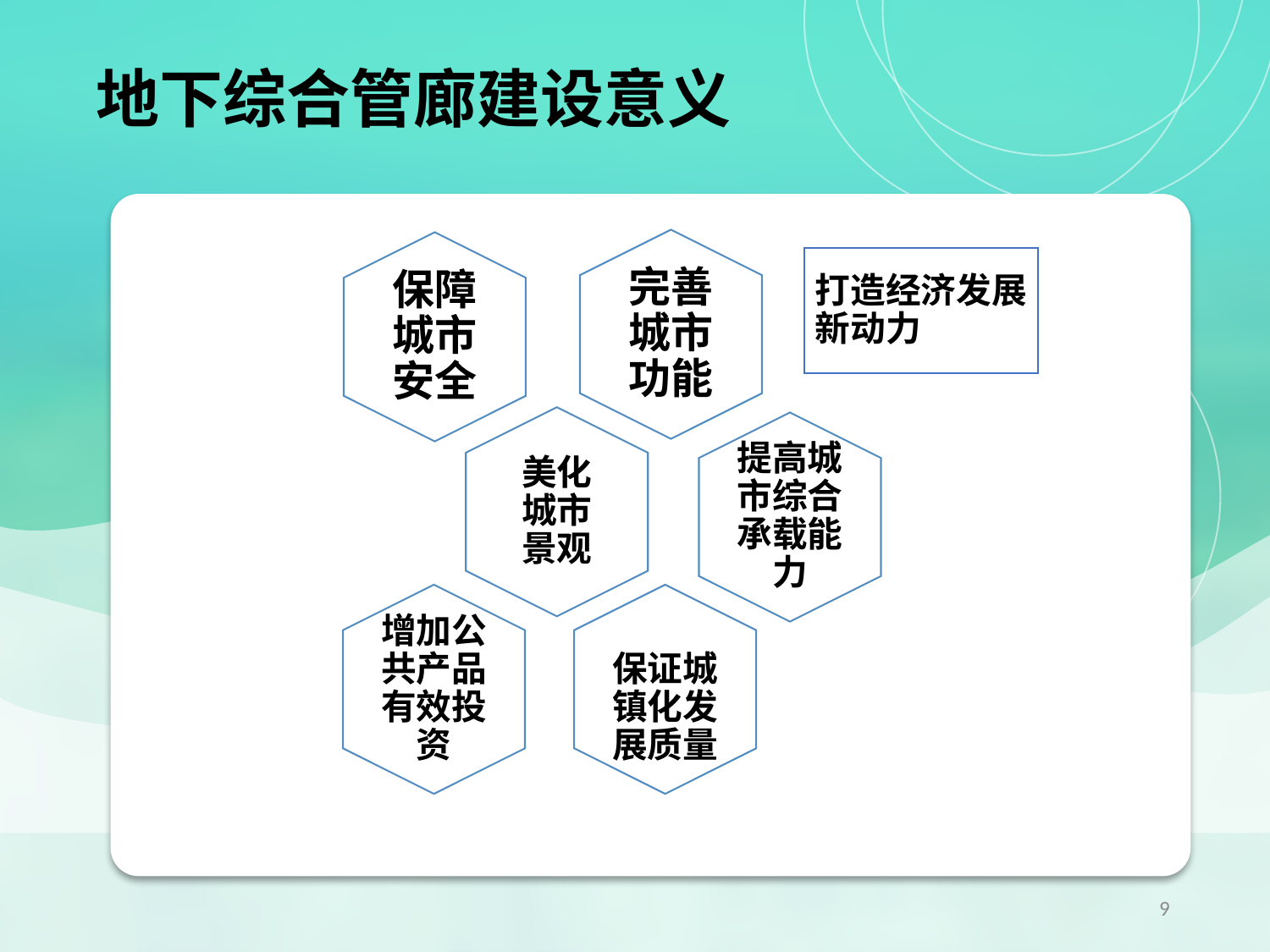

地下综合管廊建设意义

完善城市功能
保障城市安全
美化城市景观
提高城市综合承载能力

保证城镇化发展质量
打造经济发展新动力
增加公共产品有效投资

9